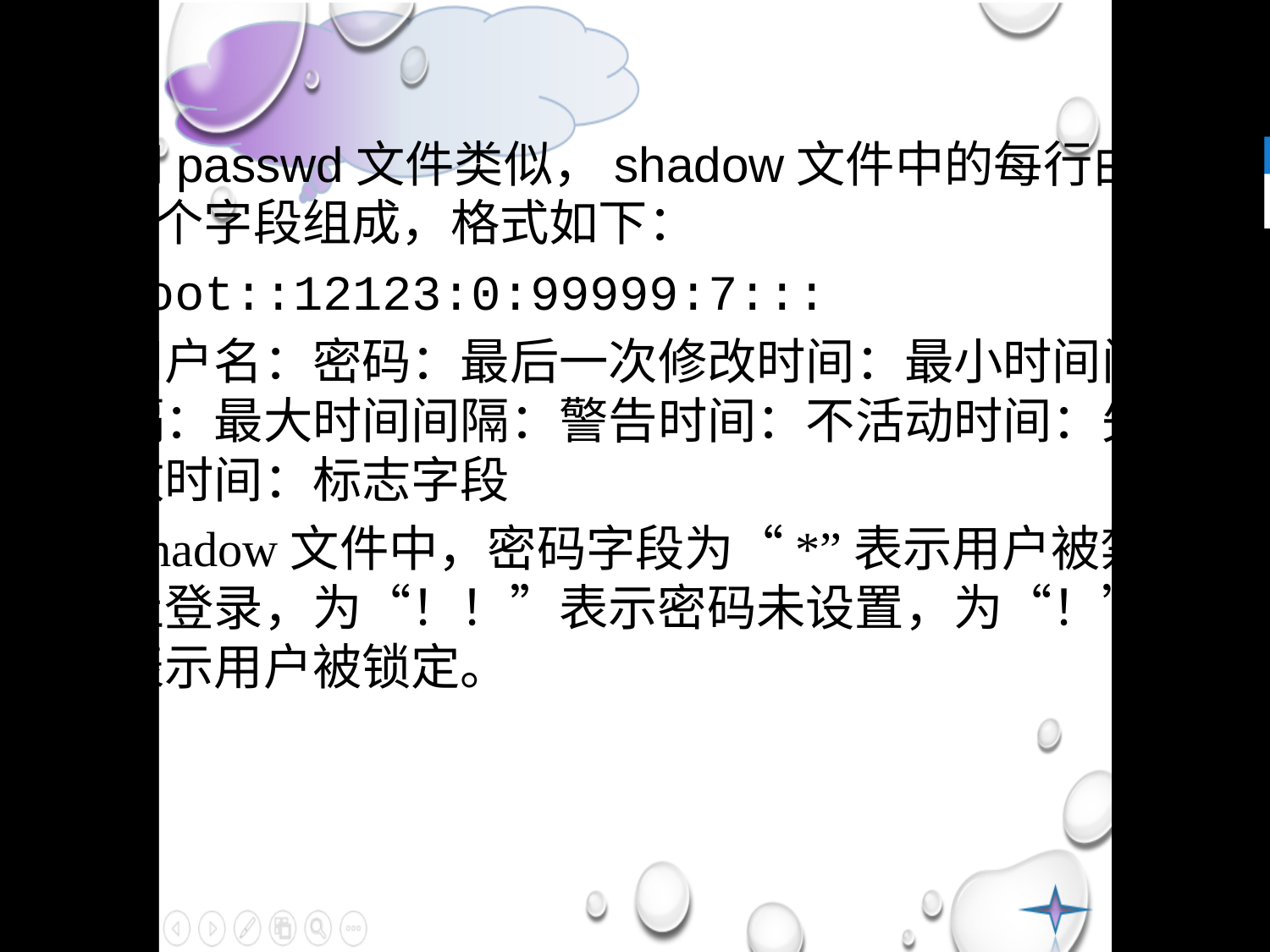

和passwd文件类似，shadow文件中的每行由9个字段组成，格式如下：
root::12123:0:99999:7:::
用户名：密码：最后一次修改时间：最小时间间隔：最大时间间隔：警告时间：不活动时间：失效时间：标志字段
 shadow文件中，密码字段为“*”表示用户被禁止登录，为“！！”表示密码未设置，为“！”表示用户被锁定。